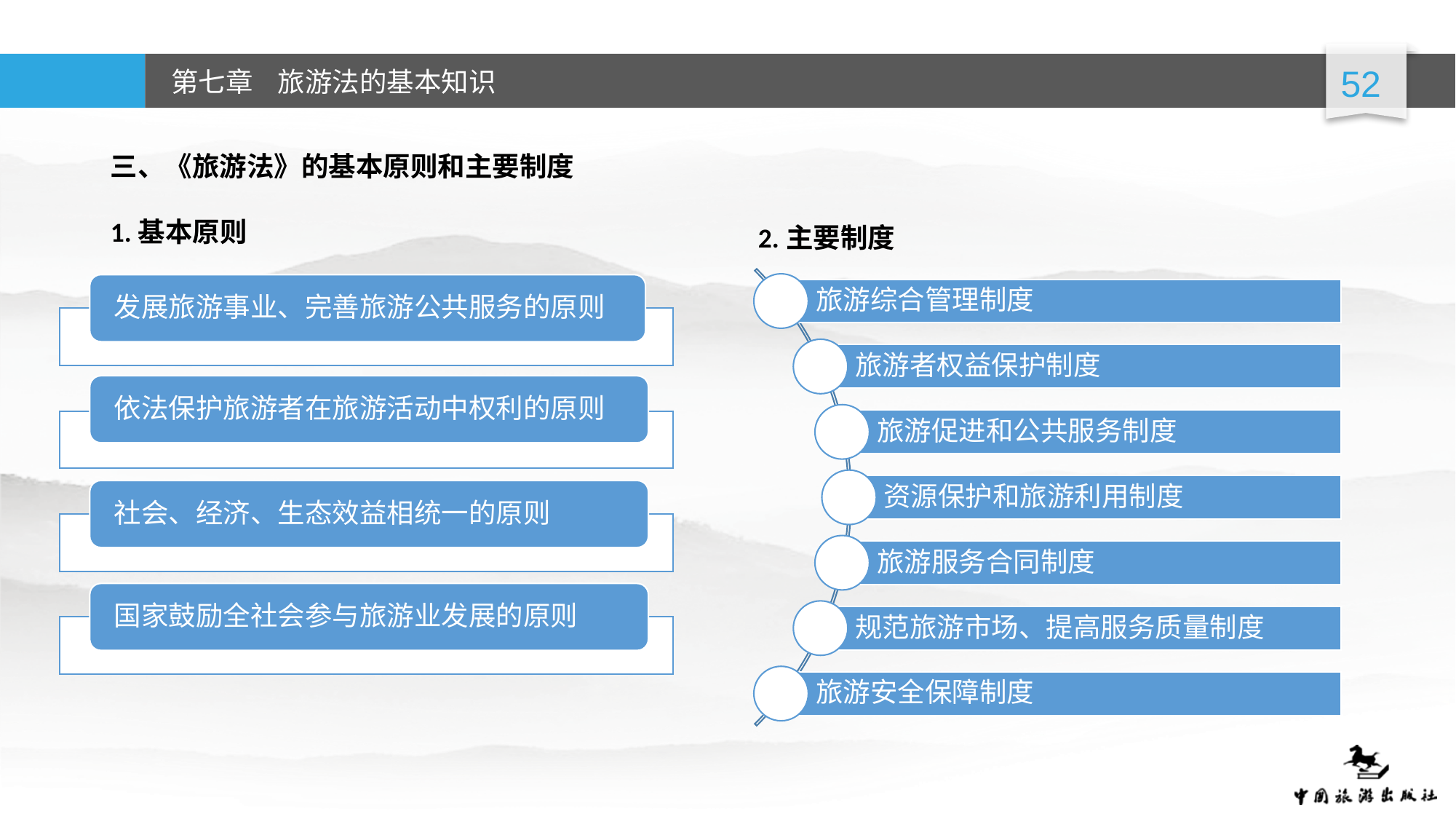

三、《旅游法》的基本原则和主要制度

1.基本原则
2.主要制度
旅游综合管理制度
旅游者权益保护制度
旅游促进和公共服务制度
资源保护和旅游利用制度
旅游服务合同制度
规范旅游市场、提高服务质量制度
旅游安全保障制度

发展旅游事业、完善旅游公共服务的原则

依法保护旅游者在旅游活动中权利的原则

社会、经济、生态效益相统一的原则

国家鼓励全社会参与旅游业发展的原则